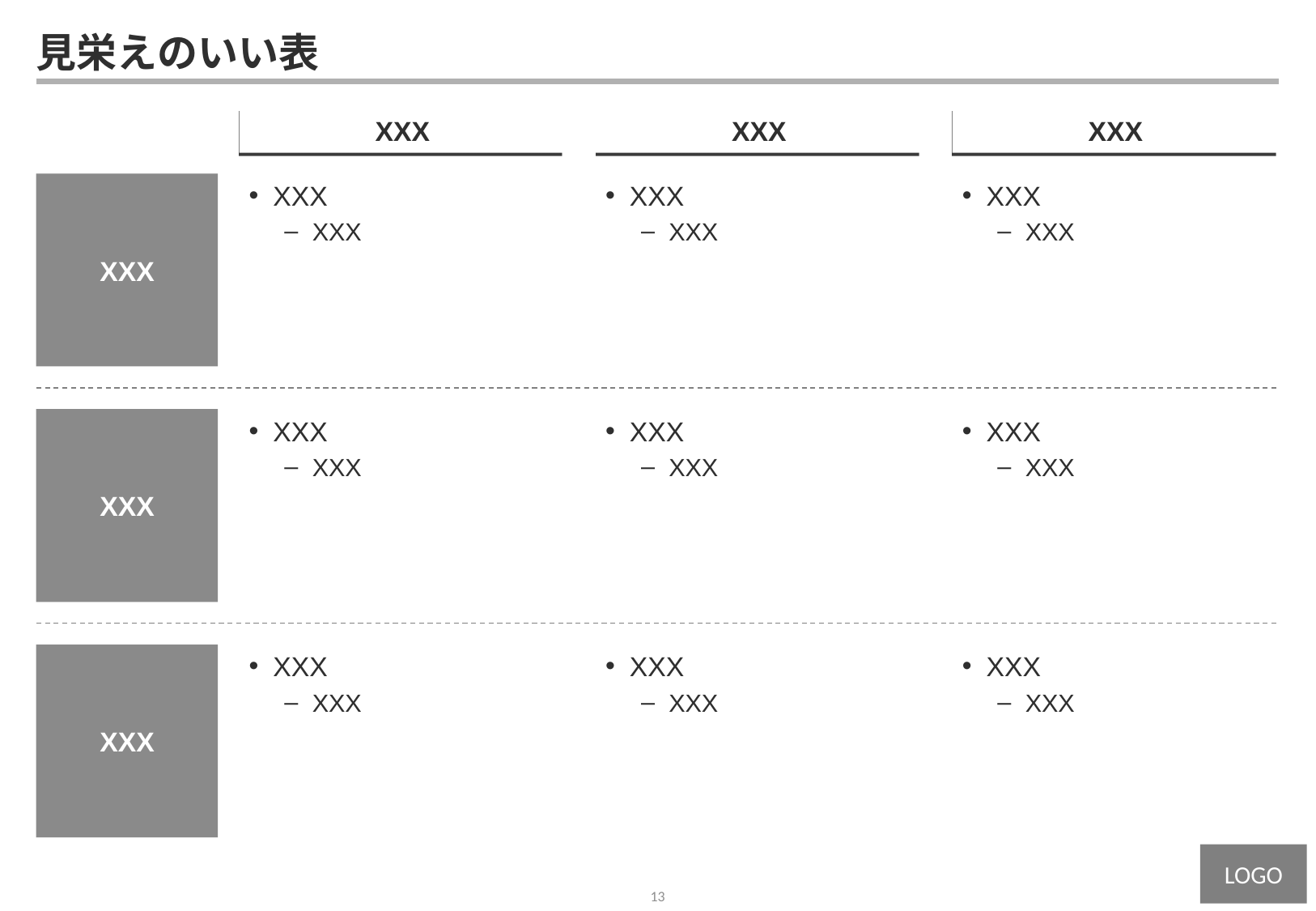

# 見栄えのいい表
XXX
XXX
XXX
XXX
XXX
XXX
XXX
XXX
XXX
XXX
XXX
XXX
XXX
XXX
XXX
XXX
XXX
XXX
XXX
XXX
XXX
XXX
XXX
XXX